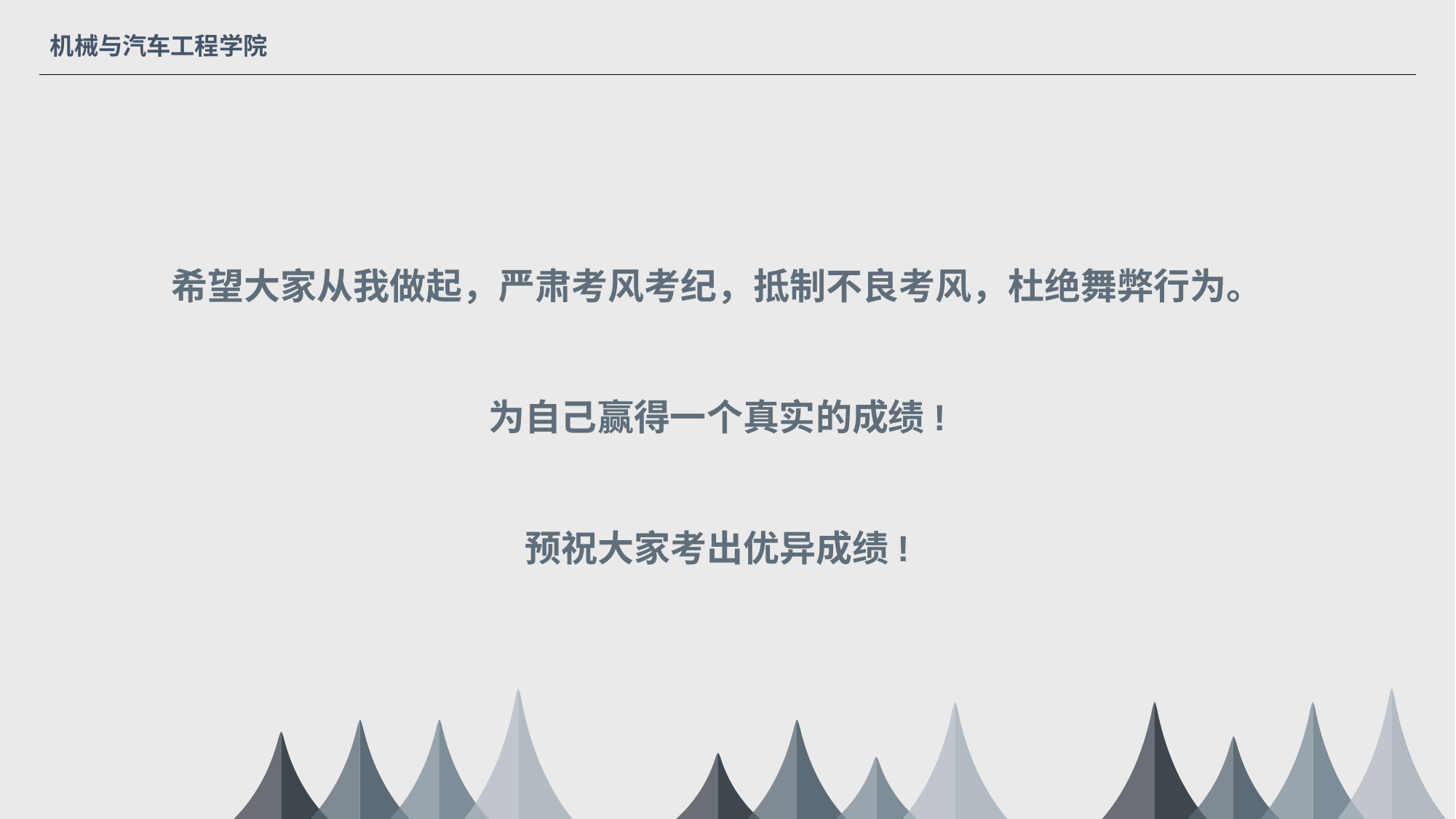

机械与汽车工程学院
希望大家从我做起，严肃考风考纪，抵制不良考风，杜绝舞弊行为。

为自己赢得一个真实的成绩!

预祝大家考出优异成绩!

Corn
Rice
Oat
Fish
Corn
Rice
Oat
Fish
Corn
Rice
Oat
Fish